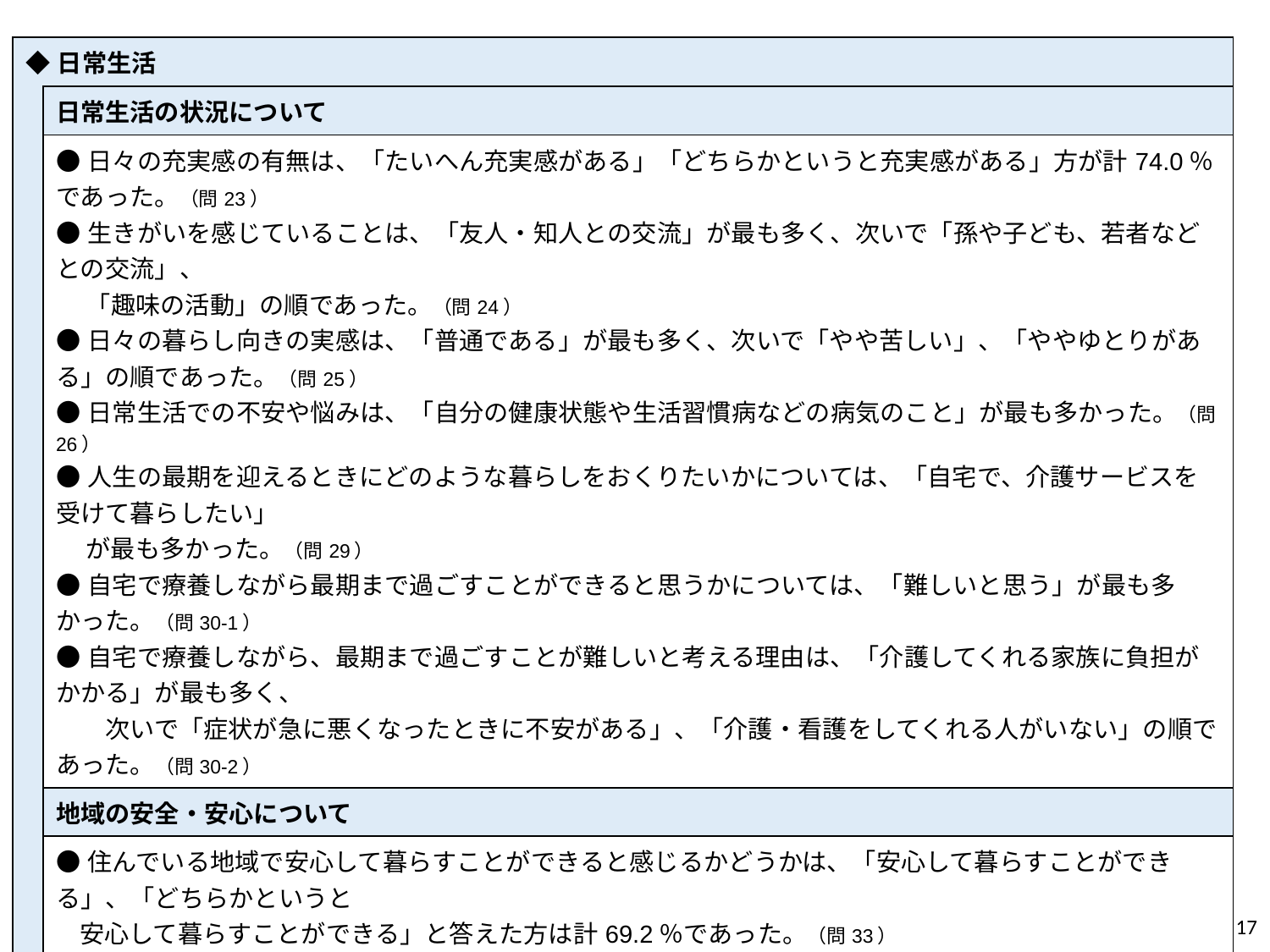

| ◆日常生活 | 日常生活 |
| --- | --- |
|  | 日常生活の状況について |
|  | ●日々の充実感の有無は、「たいへん充実感がある」「どちらかというと充実感がある」方が計74.0％であった。（問23） ●生きがいを感じていることは、「友人・知人との交流」が最も多く、次いで「孫や子ども、若者などとの交流」、 　 「趣味の活動」の順であった。（問24） ●日々の暮らし向きの実感は、「普通である」が最も多く、次いで「やや苦しい」、「ややゆとりがある」の順であった。（問25） ●日常生活での不安や悩みは、「自分の健康状態や生活習慣病などの病気のこと」が最も多かった。（問26） ●人生の最期を迎えるときにどのような暮らしをおくりたいかについては、「自宅で、介護サービスを受けて暮らしたい」 　 が最も多かった。（問29） ●自宅で療養しながら最期まで過ごすことができると思うかについては、「難しいと思う」が最も多かった。（問30-1） ●自宅で療養しながら、最期まで過ごすことが難しいと考える理由は、「介護してくれる家族に負担がかかる」が最も多く、 　　次いで「症状が急に悪くなったときに不安がある」、「介護・看護をしてくれる人がいない」の順であった。（問30-2） |
|  | 地域の安全・安心について |
|  | ●住んでいる地域で安心して暮らすことができると感じるかどうかは、「安心して暮らすことができる」、「どちらかというと 安心して暮らすことができる」と答えた方は計69.2％であった。（問33） ●困ったことや不安なことを相談できる相手は、「家族・親類」が最も多く、次いで「知人・友人」、「かかりつけの医師 （歯科を含む）」の順であった。（問34） |
|  | 情報収集について |
|  | ●趣味などの情報収集手段は、「テレビ、新聞、ラジオ」が最も多かった。（問37-1） ●介護や生活支援などの情報収集手段は、「家族、友人、隣近所の人、自治会、民生委員、町内会の人との会話」、 　「府政だよりや市町村の広報誌」が最も多かった。（問37-2） ●情報通信機器で最も所有割合が高いのは、「テレビ」、次いで「固定電話」、「スマートフォン」の順であった。（問38） |
| ◆今後の施策 | 今後の施策 |
|  | 重要になると思う施策 |
|  | ●今後、重要になると思う施策は、「居宅サービスの充実」が最も多く、次いで「特別養護老人ホームなどの介護保険 施設の充実」、「病院や診療所の充実」の順であった。（問39） |
17